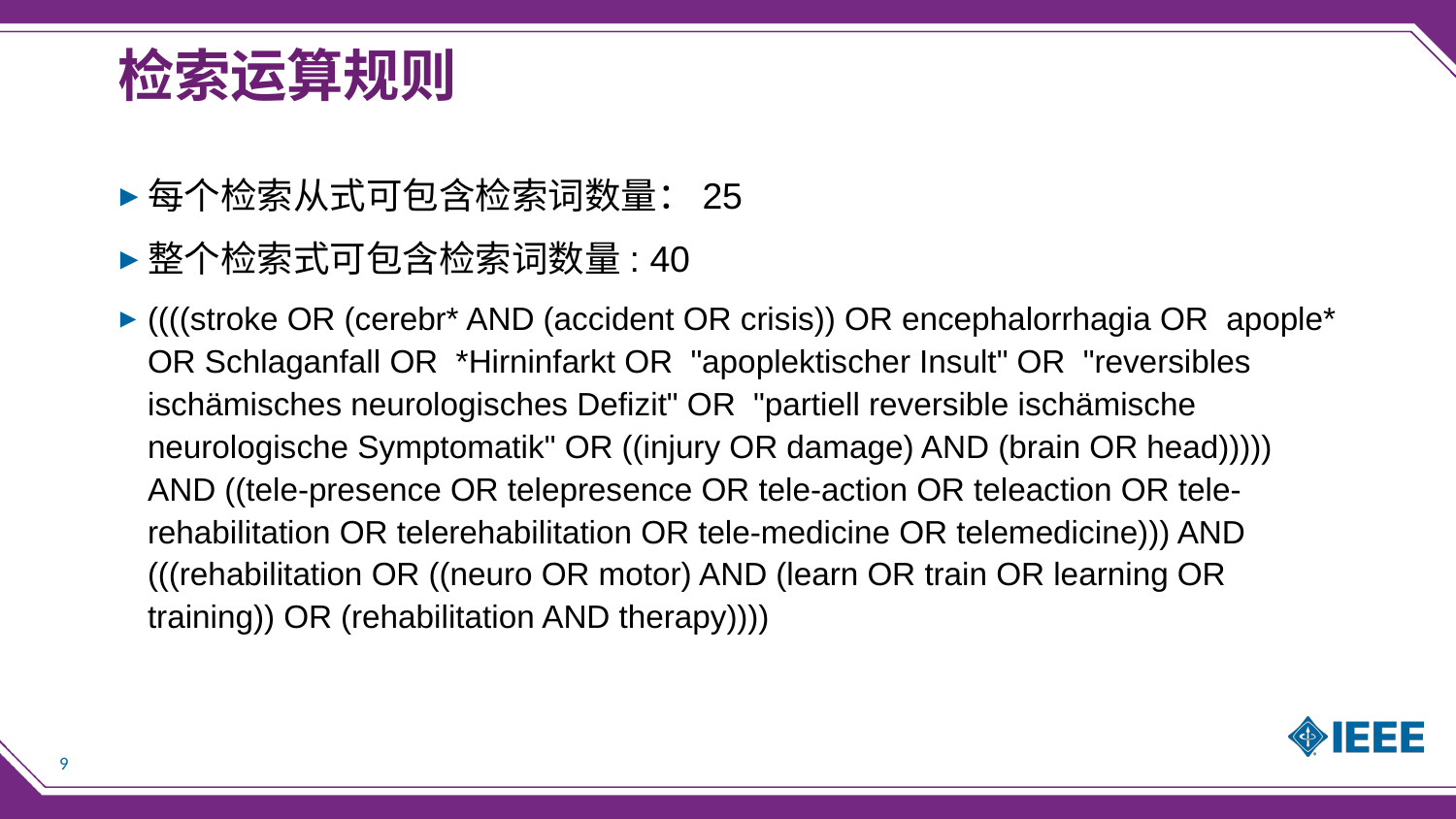

# 检索运算规则
每个检索从式可包含检索词数量：25
整个检索式可包含检索词数量: 40
((((stroke OR (cerebr* AND (accident OR crisis)) OR encephalorrhagia OR  apople* OR Schlaganfall OR  *Hirninfarkt OR  "apoplektischer Insult" OR  "reversibles ischämisches neurologisches Defizit" OR  "partiell reversible ischämische neurologische Symptomatik" OR ((injury OR damage) AND (brain OR head))))) AND ((tele-presence OR telepresence OR tele-action OR teleaction OR tele-rehabilitation OR telerehabilitation OR tele-medicine OR telemedicine))) AND (((rehabilitation OR ((neuro OR motor) AND (learn OR train OR learning OR training)) OR (rehabilitation AND therapy))))

9